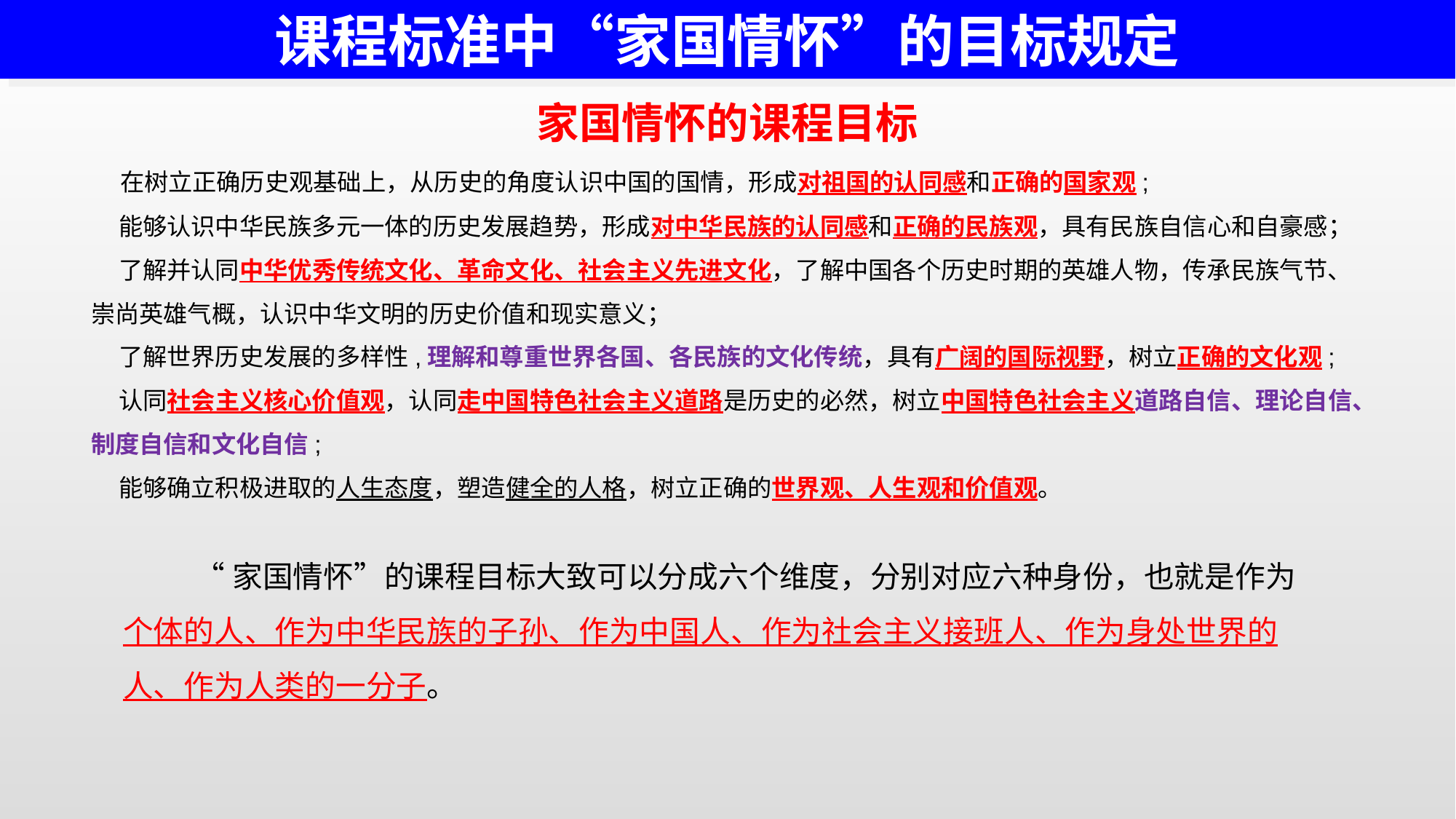

课程标准中“家国情怀”的目标规定
家国情怀的课程目标
    在树立正确历史观基础上，从历史的角度认识中国的国情，形成对祖国的认同感和正确的国家观;
    能够认识中华民族多元一体的历史发展趋势，形成对中华民族的认同感和正确的民族观，具有民族自信心和自豪感；
    了解并认同中华优秀传统文化、革命文化、社会主义先进文化，了解中国各个历史时期的英雄人物，传承民族气节、崇尚英雄气概，认识中华文明的历史价值和现实意义；
    了解世界历史发展的多样性,理解和尊重世界各国、各民族的文化传统，具有广阔的国际视野，树立正确的文化观;
    认同社会主义核心价值观，认同走中国特色社会主义道路是历史的必然，树立中国特色社会主义道路自信、理论自信、制度自信和文化自信;
    能够确立积极进取的人生态度，塑造健全的人格，树立正确的世界观、人生观和价值观。
“家国情怀”的课程目标大致可以分成六个维度，分别对应六种身份，也就是作为个体的人、作为中华民族的子孙、作为中国人、作为社会主义接班人、作为身处世界的人、作为人类的一分子。